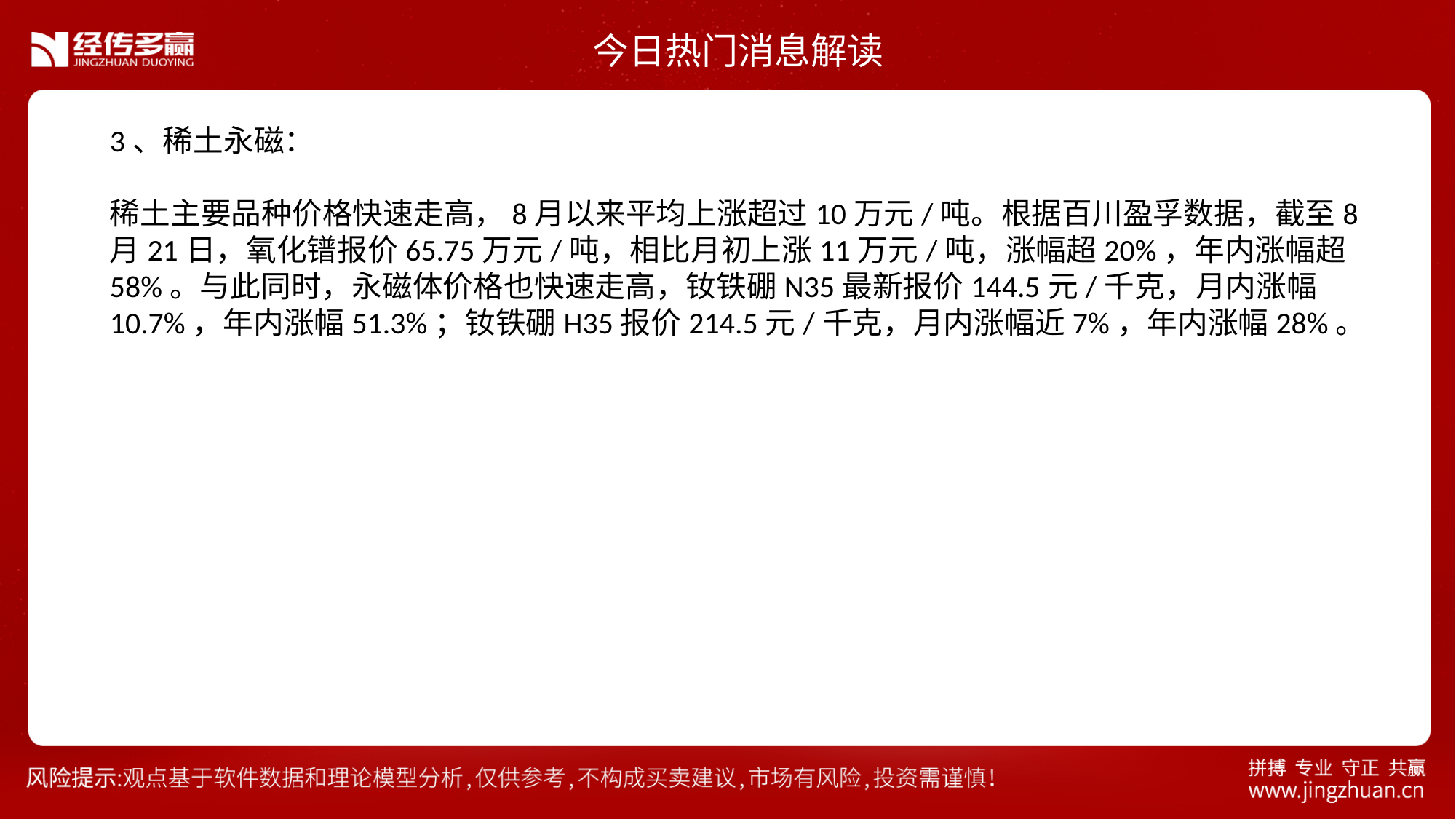

今日热门消息解读
3、稀土永磁：

稀土主要品种价格快速走高，8月以来平均上涨超过10万元/吨。根据百川盈孚数据，截至8月21日，氧化镨报价65.75万元/吨，相比月初上涨11万元/吨，涨幅超20%，年内涨幅超58%。与此同时，永磁体价格也快速走高，钕铁硼N35最新报价144.5元/千克，月内涨幅10.7%，年内涨幅51.3%；钕铁硼H35报价214.5元/千克，月内涨幅近7%，年内涨幅28%。